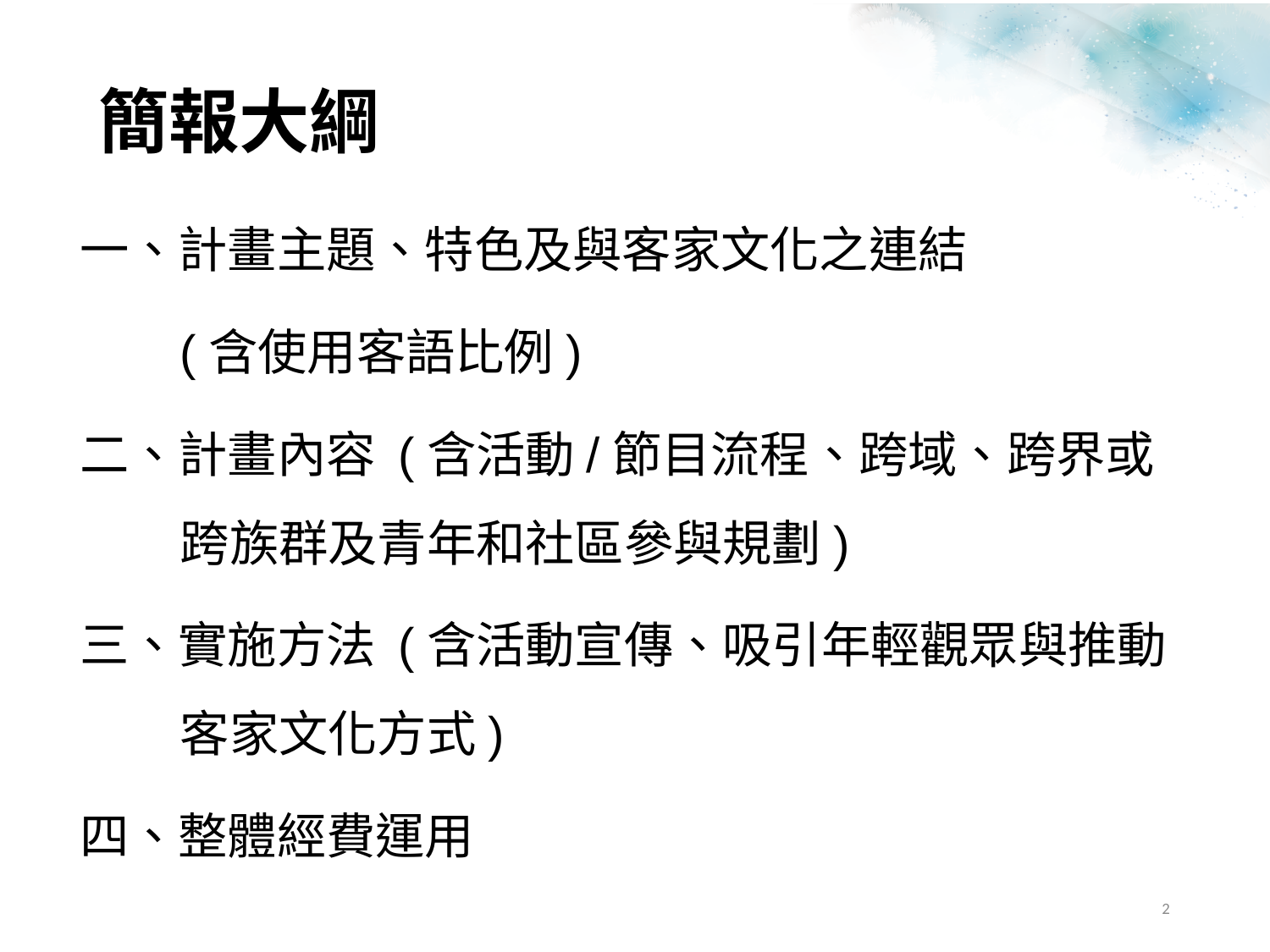

# 簡報大綱
一、計畫主題、特色及與客家文化之連結
(含使用客語比例)
二、計畫內容 (含活動/節目流程、跨域、跨界或跨族群及青年和社區參與規劃)
三、實施方法 (含活動宣傳、吸引年輕觀眾與推動客家文化方式)
四、整體經費運用
2